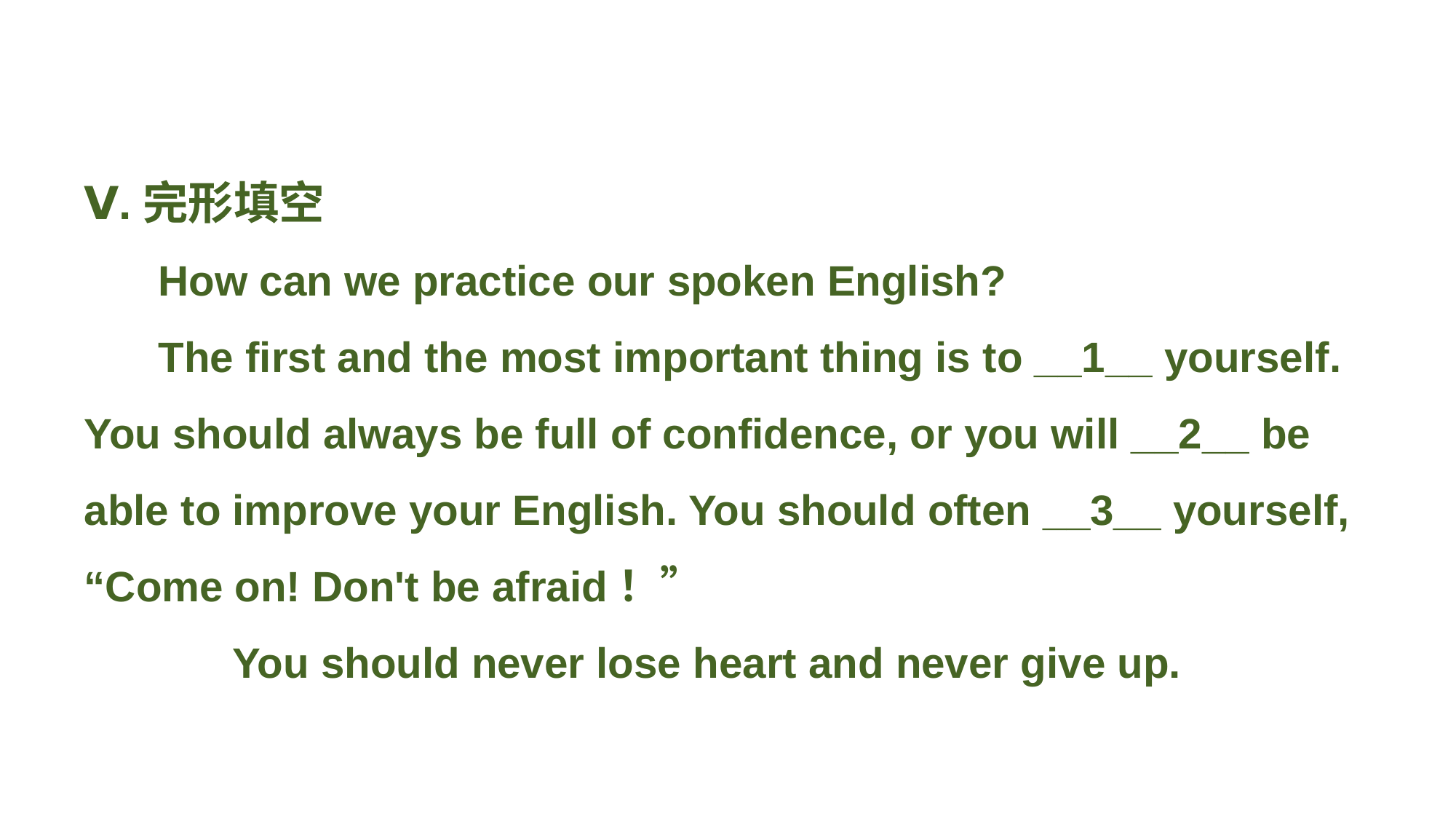

Ⅴ.完形填空
How can we practice our spoken English?
The first and the most important thing is to __1__ yourself. You should always be full of confidence, or you will __2__ be able to improve your English. You should often __3__ yourself, “Come on! Don't be afraid！”
You should never lose heart and never give up.